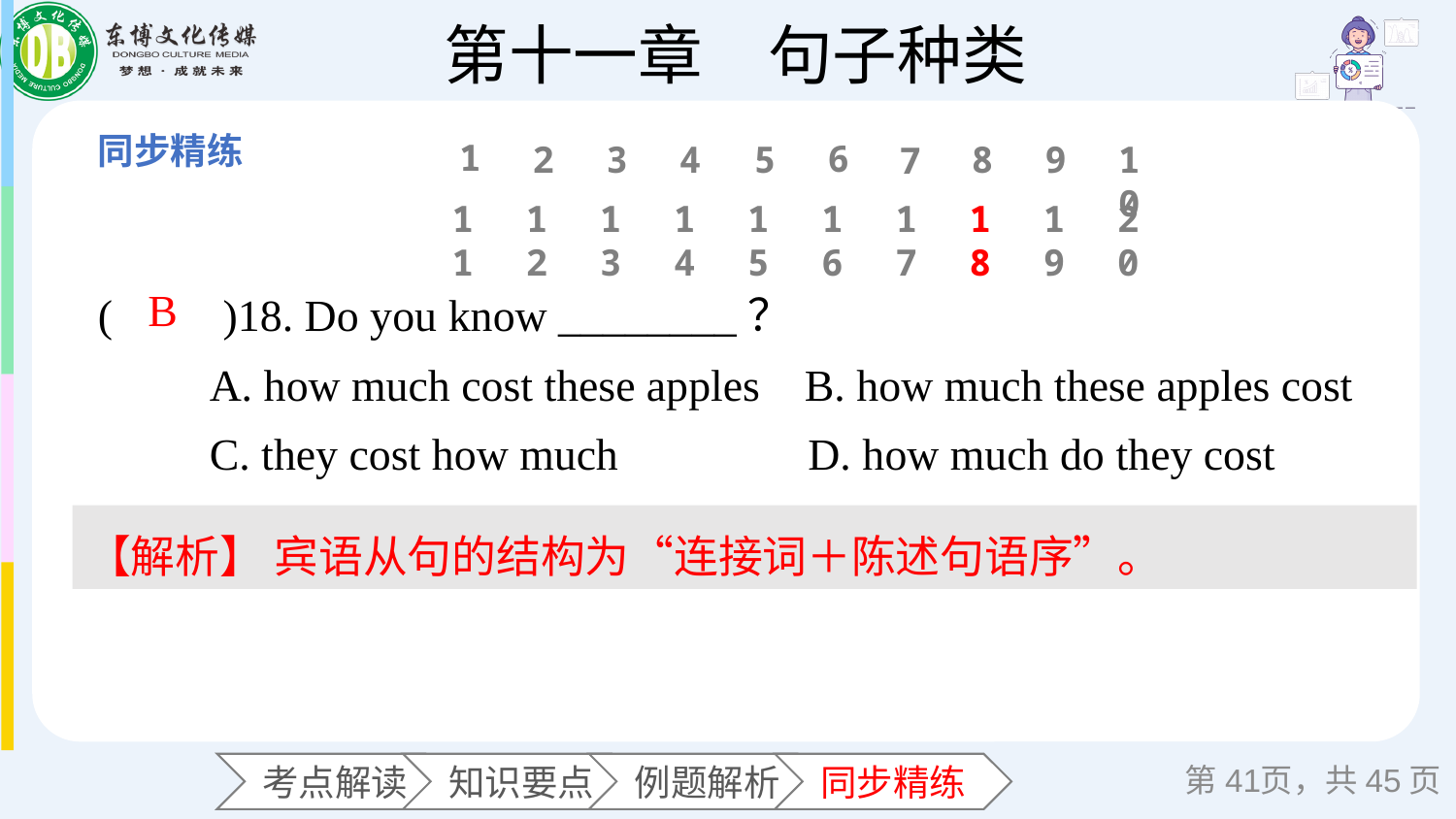

1
6
2
3
4
5
8
9
10
7
11
12
13
14
15
16
17
18
19
20
(　　)18. Do you know ________？
          A. how much cost these apples    B. how much these apples cost
          C. they cost how much                 D. how much do they cost
B
【解析】 宾语从句的结构为“连接词＋陈述句语序”。
第41页，共45页